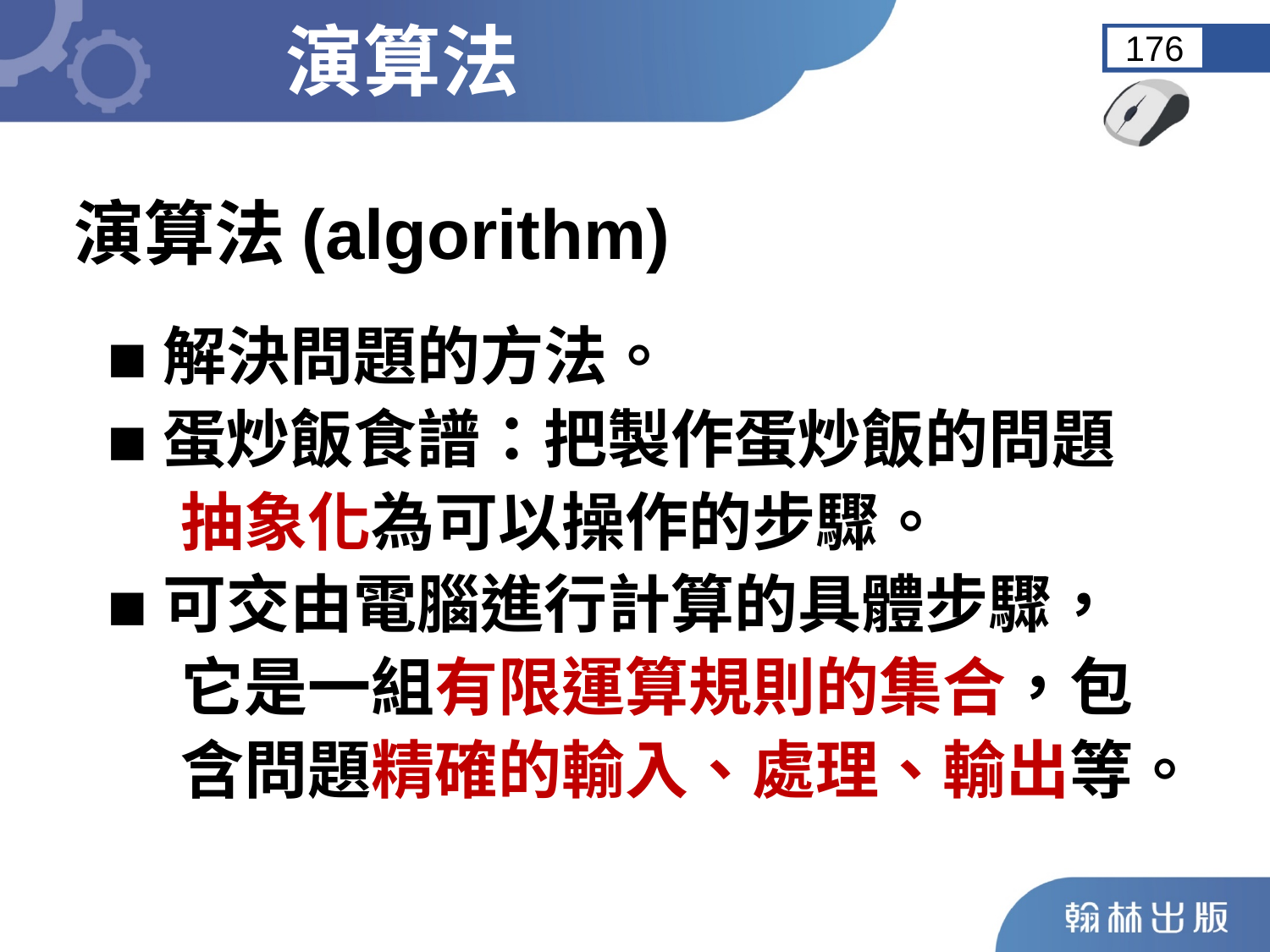

演算法

176
演算法(algorithm)
◼︎解決問題的方法。
◼︎蛋炒飯食譜：把製作蛋炒飯的問題
    抽象化為可以操作的步驟。
◼︎可交由電腦進行計算的具體步驟，
    它是一組有限運算規則的集合，包
    含問題精確的輸入、處理、輸出等。